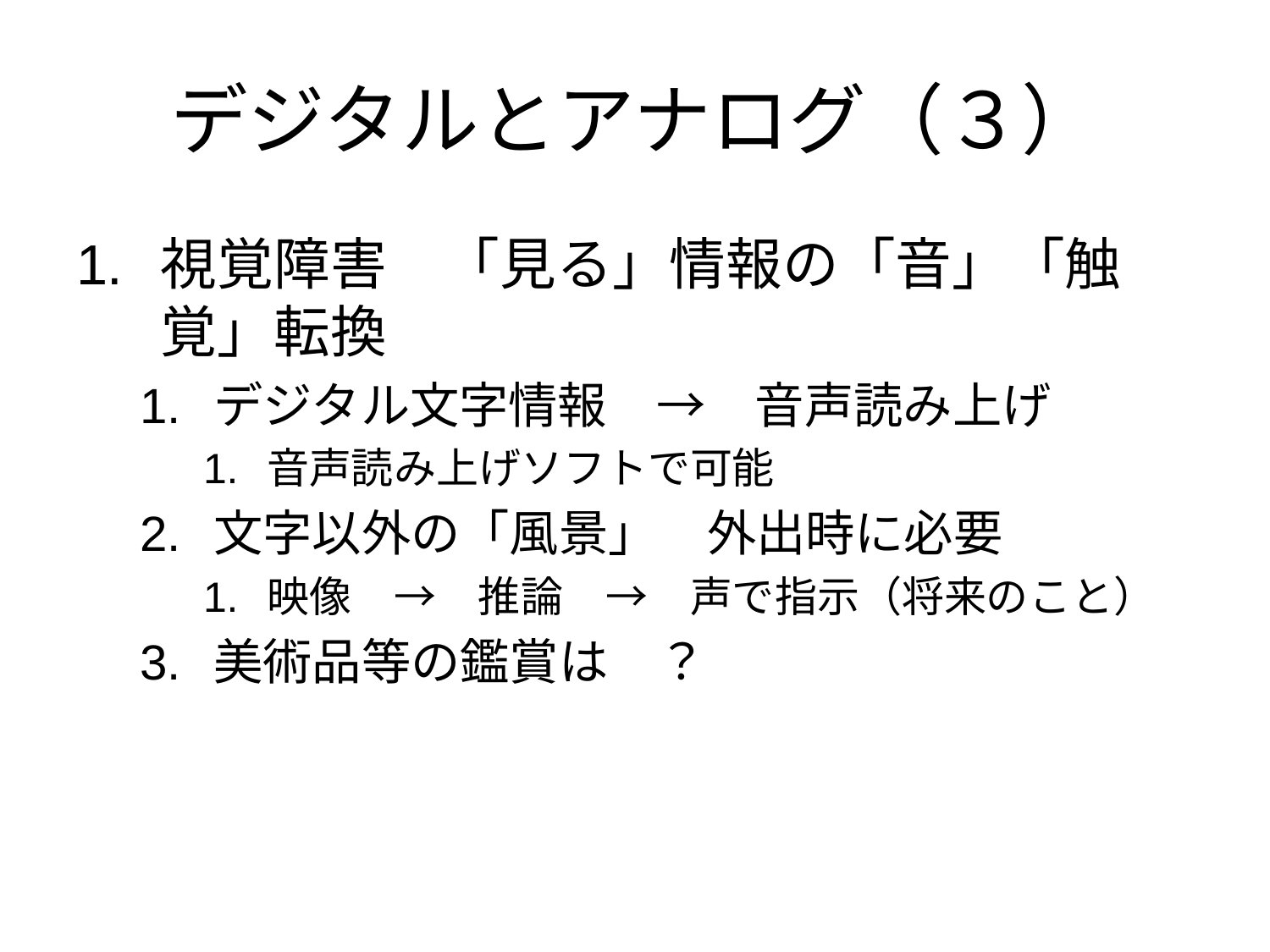

# デジタルとアナログ（３）
視覚障害　「見る」情報の「音」「触覚」転換
デジタル文字情報　→　音声読み上げ
音声読み上げソフトで可能
文字以外の「風景」　外出時に必要
映像　→　推論　→　声で指示（将来のこと）
美術品等の鑑賞は　？